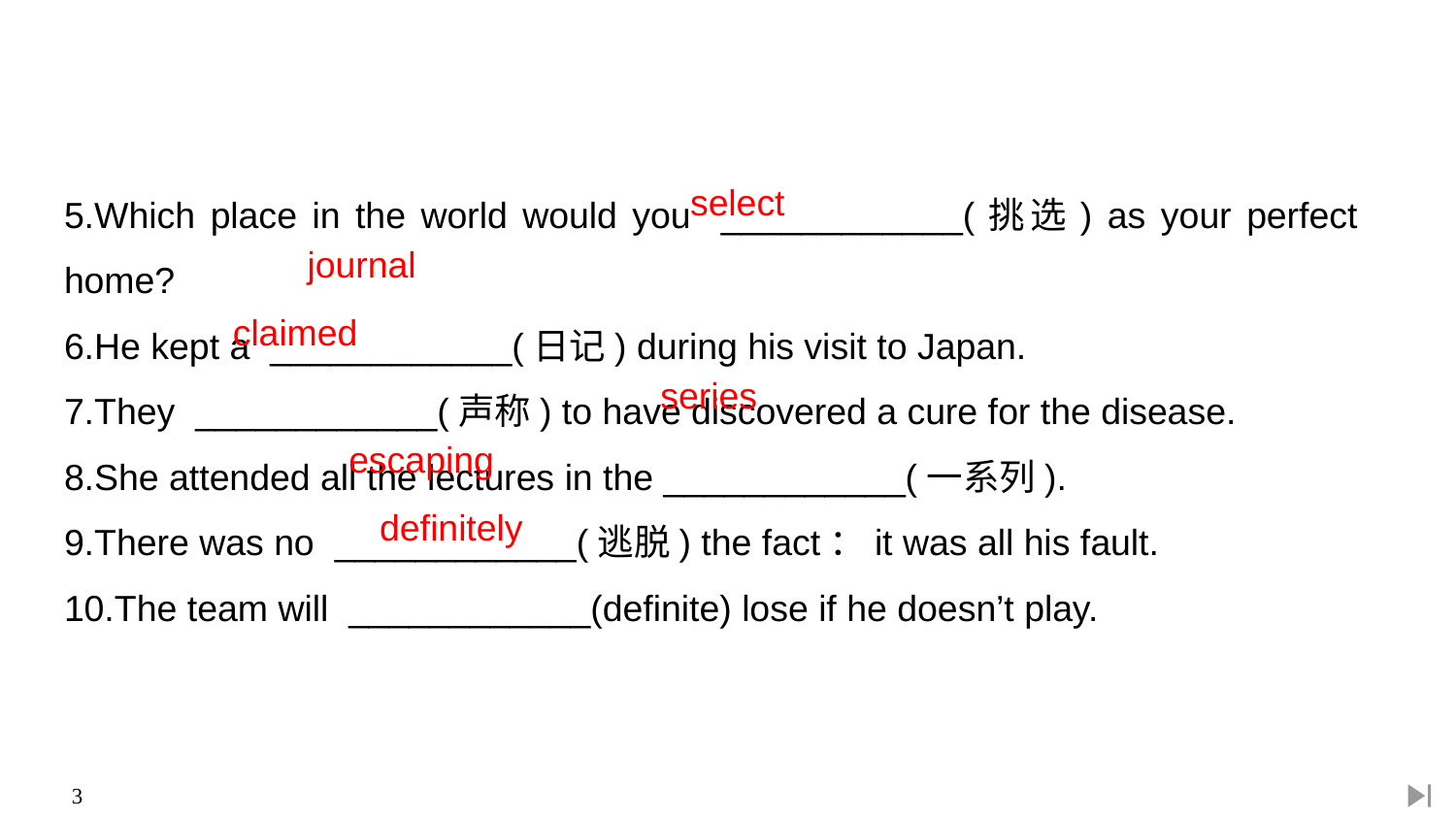

5.Which place in the world would you  ____________(挑选) as your perfect home?
6.He kept a  ____________(日记) during his visit to Japan.
7.They  ____________(声称) to have discovered a cure for the disease.
8.She attended all the lectures in the ____________(一系列).
9.There was no  ____________(逃脱) the fact：it was all his fault.
10.The team will  ____________(definite) lose if he doesn’t play.
select
journal
claimed
series
escaping
definitely